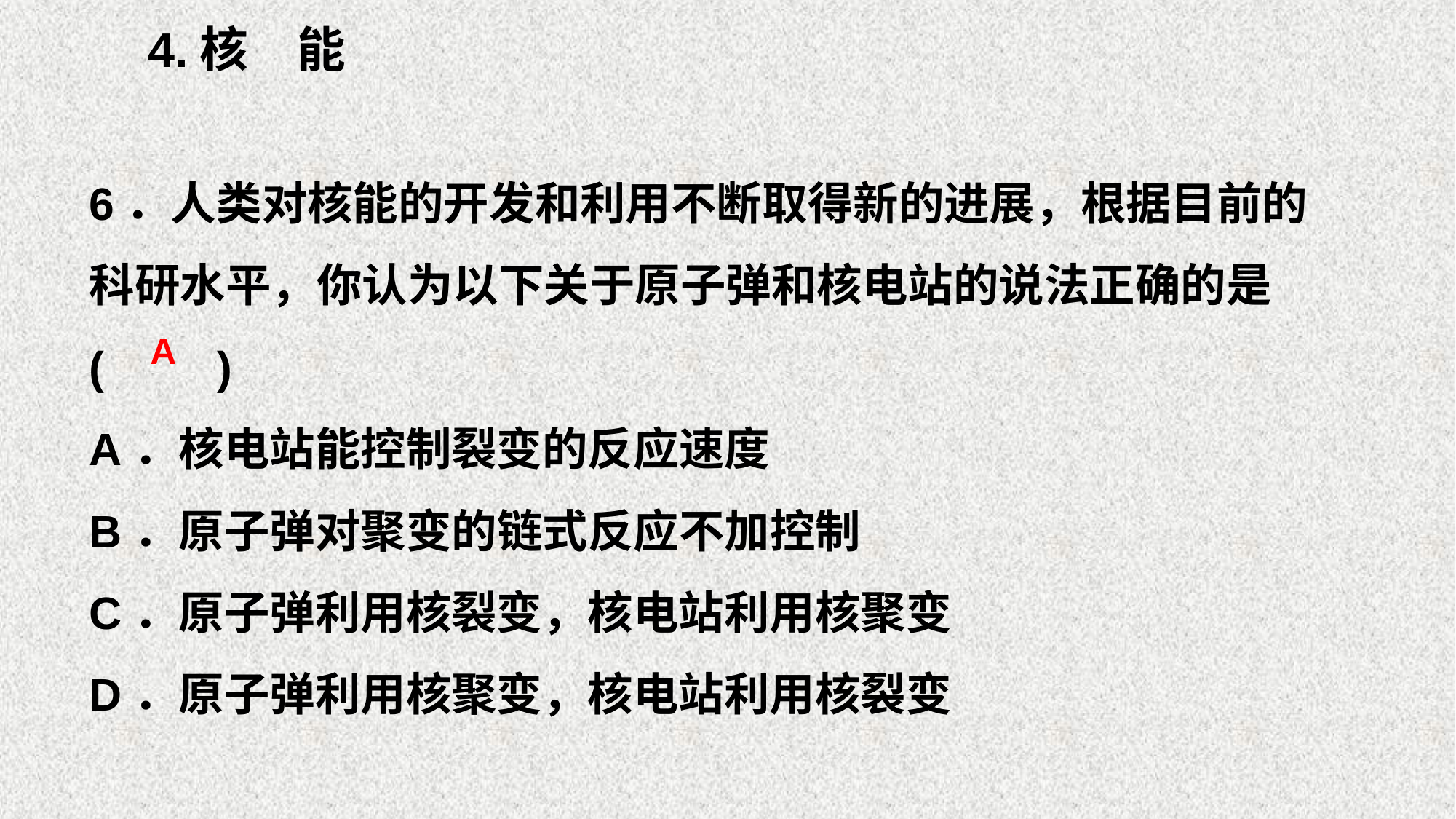

4.核　能
6．人类对核能的开发和利用不断取得新的进展，根据目前的科研水平，你认为以下关于原子弹和核电站的说法正确的是(　　)
A．核电站能控制裂变的反应速度
B．原子弹对聚变的链式反应不加控制
C．原子弹利用核裂变，核电站利用核聚变
D．原子弹利用核聚变，核电站利用核裂变
A